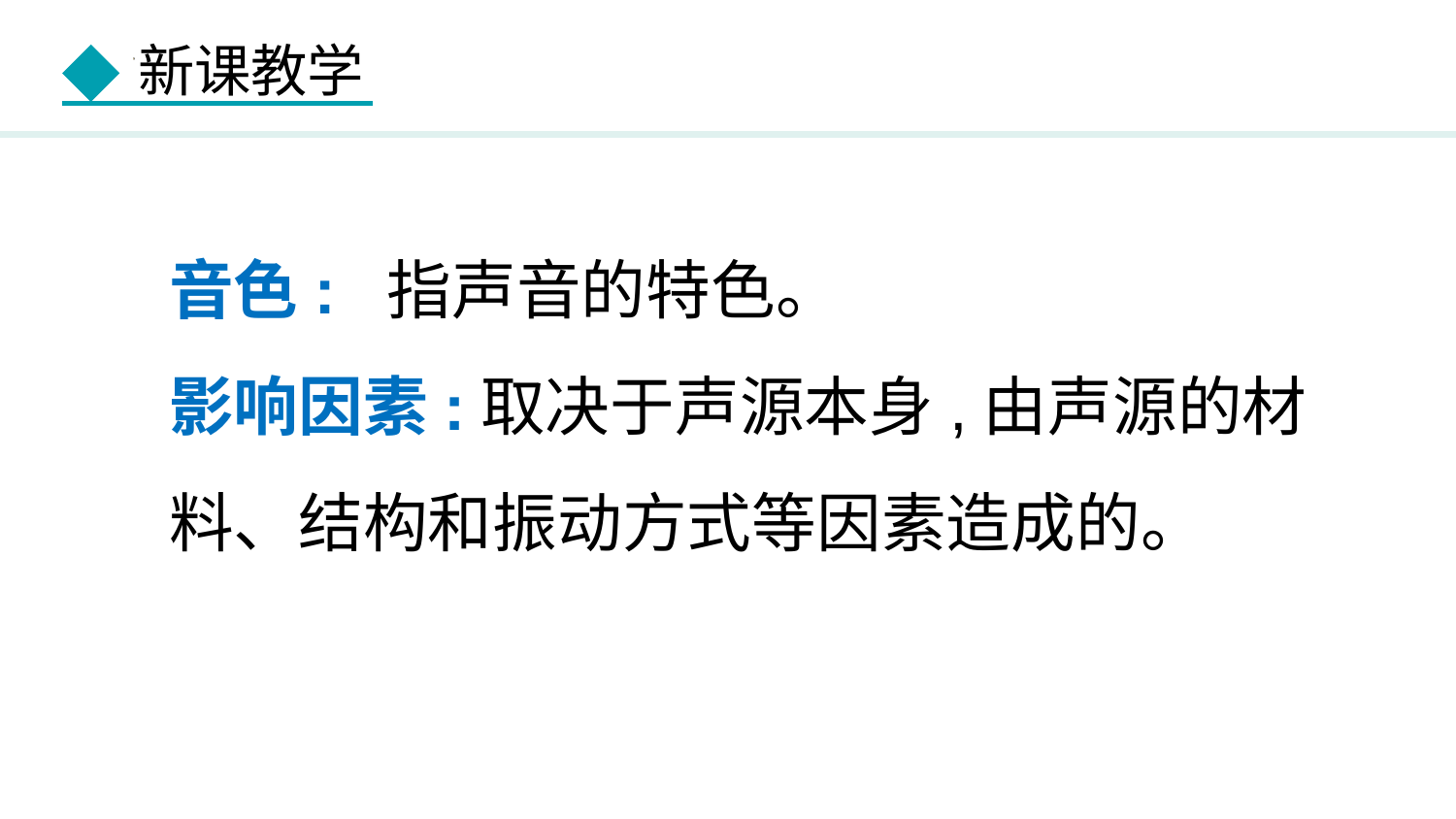

音色:  指声音的特色。
影响因素:取决于声源本身,由声源的材料、结构和振动方式等因素造成的。